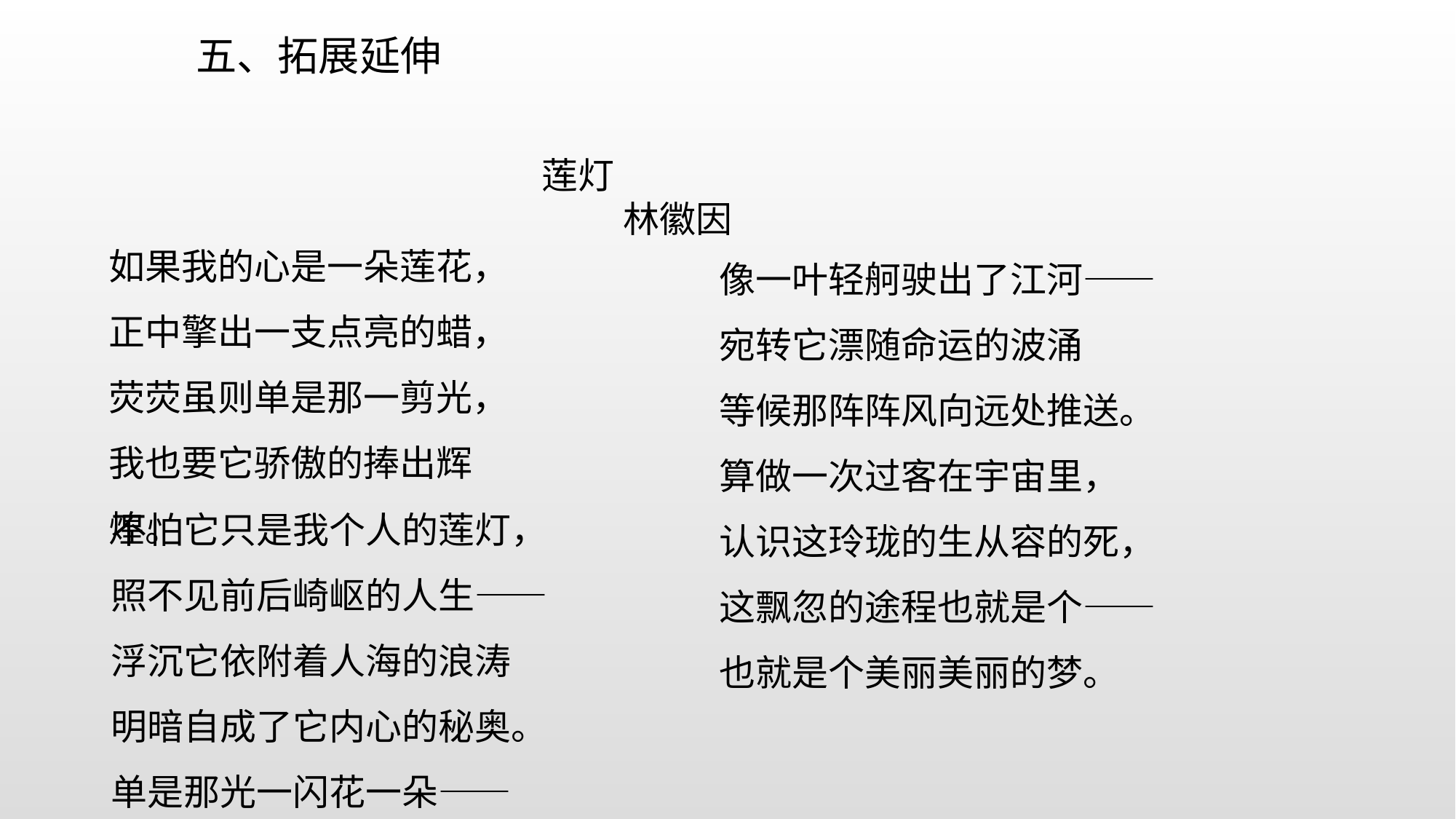

五、拓展延伸

   莲灯
             林徽因
如果我的心是一朵莲花，
正中擎出一支点亮的蜡，
荧荧虽则单是那一剪光，
我也要它骄傲的捧出辉煌。
像一叶轻舸驶出了江河——
宛转它漂随命运的波涌
等候那阵阵风向远处推送。
算做一次过客在宇宙里，
认识这玲珑的生从容的死，
这飘忽的途程也就是个——
也就是个美丽美丽的梦。

不怕它只是我个人的莲灯，
照不见前后崎岖的人生——
浮沉它依附着人海的浪涛
明暗自成了它内心的秘奥。
单是那光一闪花一朵——